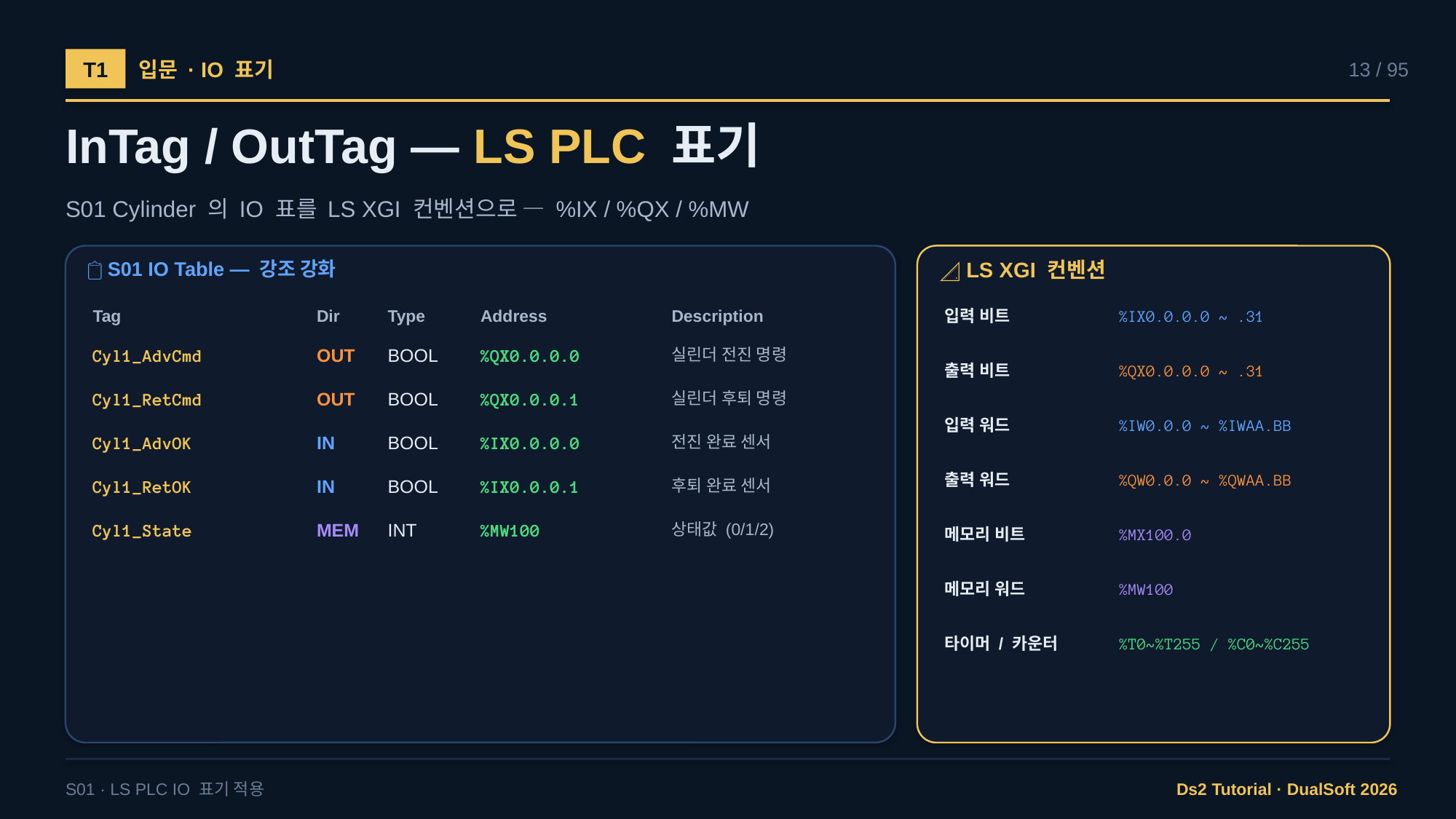

T1
입문 · IO 표기
13 / 95
InTag / OutTag — LS PLC 표기
S01 Cylinder 의 IO 표를 LS XGI 컨벤션으로 — %IX / %QX / %MW

📋 S01 IO Table — 강조 강화
📐 LS XGI 컨벤션
Tag
Dir
Type
Address
Description
입력 비트
%IX0.0.0.0 ~ .31
Cyl1_AdvCmd
OUT
BOOL
%QX0.0.0.0
실린더 전진 명령
출력 비트
%QX0.0.0.0 ~ .31
Cyl1_RetCmd
OUT
BOOL
%QX0.0.0.1
실린더 후퇴 명령
입력 워드
%IW0.0.0 ~ %IWAA.BB
Cyl1_AdvOK
IN
BOOL
%IX0.0.0.0
전진 완료 센서
출력 워드
%QW0.0.0 ~ %QWAA.BB
Cyl1_RetOK
IN
BOOL
%IX0.0.0.1
후퇴 완료 센서
Cyl1_State
MEM
INT
%MW100
상태값 (0/1/2)
메모리 비트
%MX100.0
메모리 워드
%MW100
타이머 / 카운터
%T0~%T255 / %C0~%C255
S01 · LS PLC IO 표기 적용
Ds2 Tutorial · DualSoft 2026